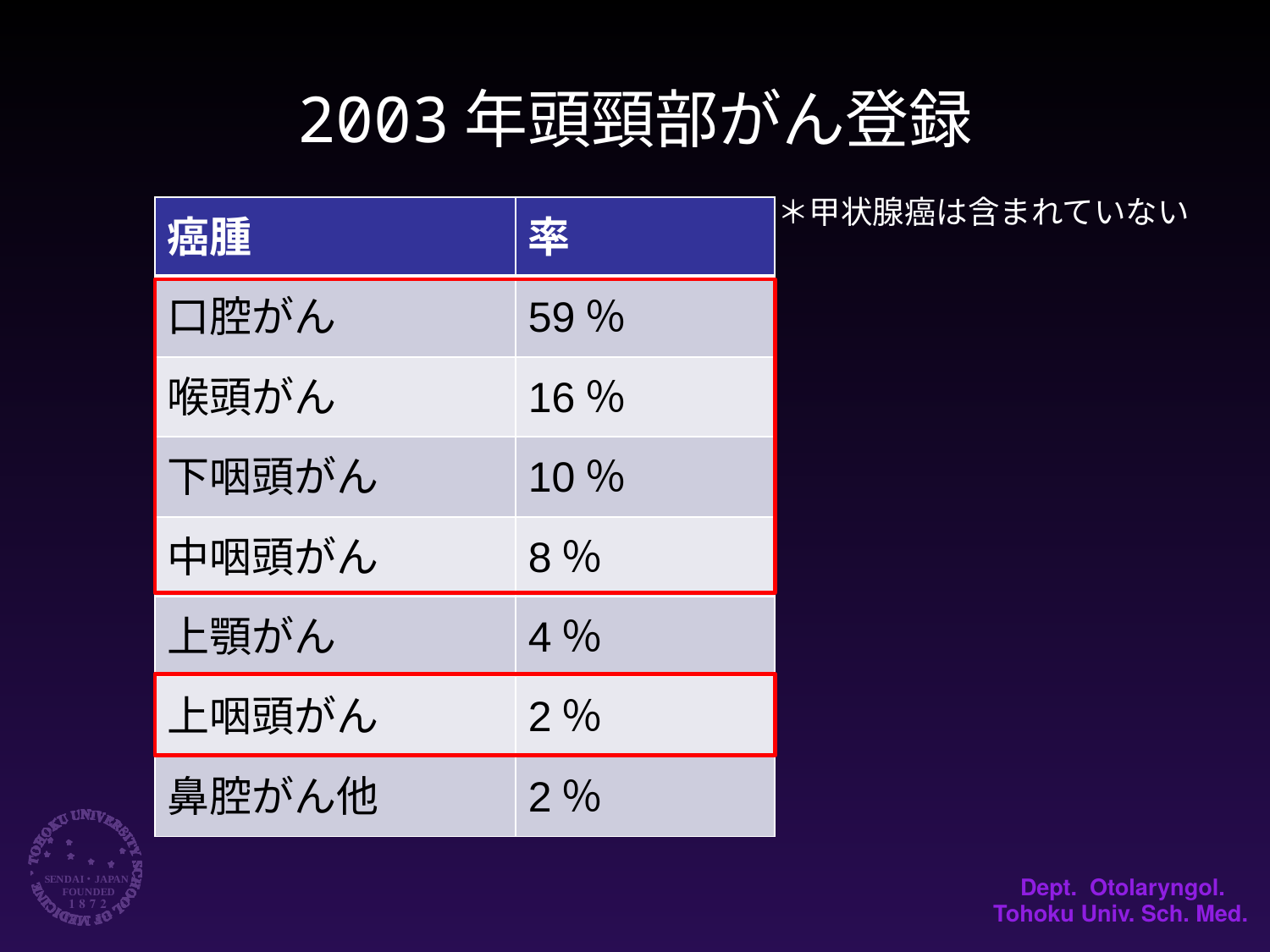

2003年頭頸部がん登録
＊甲状腺癌は含まれていない
| 癌腫 | 率 |
| --- | --- |
| 口腔がん | 59％ |
| 喉頭がん | 16％ |
| 下咽頭がん | 10％ |
| 中咽頭がん | 8％ |
| 上顎がん | 4％ |
| 上咽頭がん | 2％ |
| 鼻腔がん他 | 2％ |